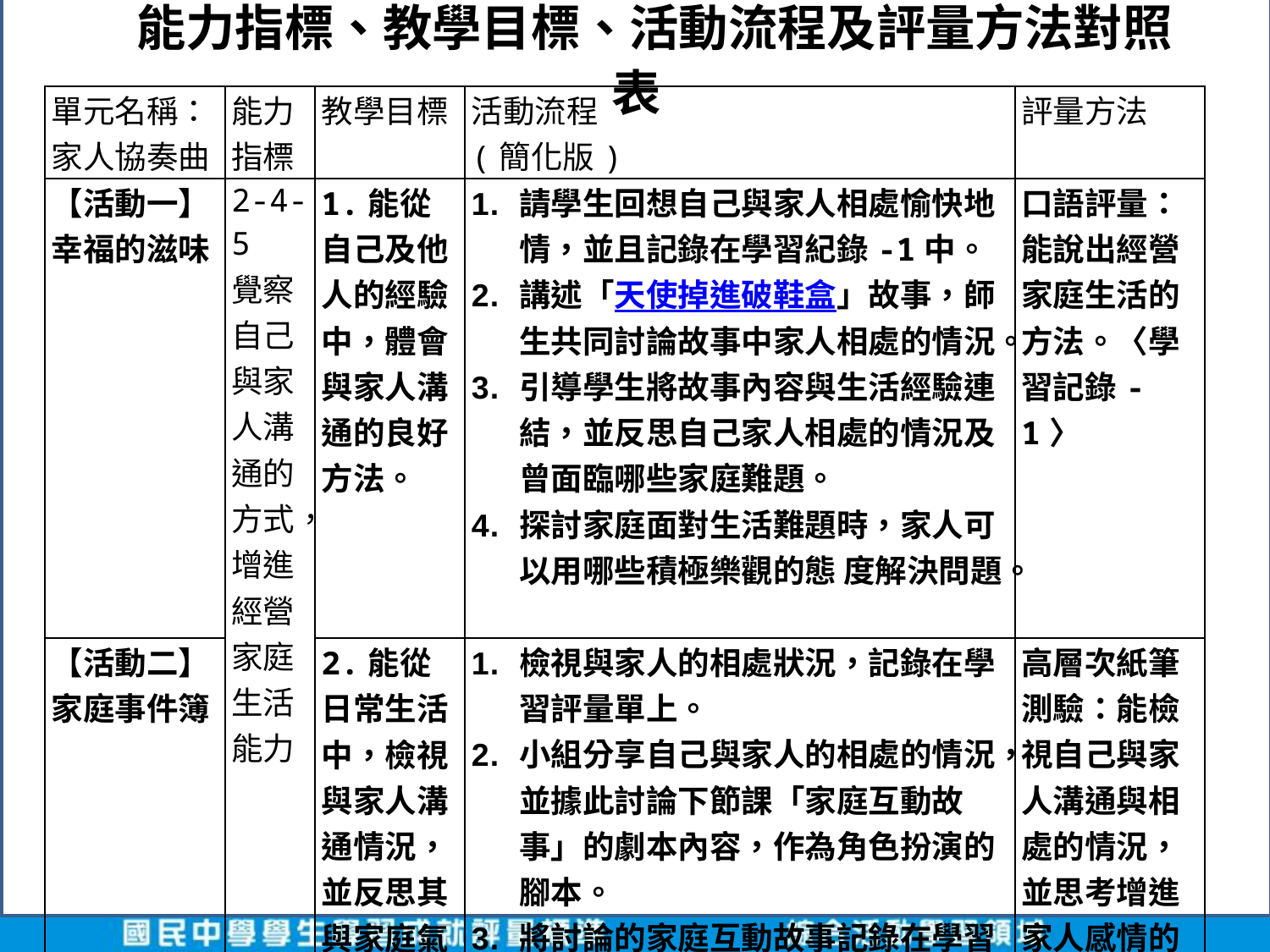

# 能力指標、教學目標、活動流程及評量方法對照表

| 單元名稱： 家人協奏曲 | 能力指標 | 教學目標 | 活動流程 (簡化版) | 評量方法 |
| --- | --- | --- | --- | --- |
| 【活動一】 幸福的滋味 | 2-4-5 覺察自己與家人溝通的方式，增進經營家庭生活能力 | 1.能從自己及他人的經驗中，體會與家人溝通的良好方法。 | 請學生回想自己與家人相處愉快地情，並且記錄在學習紀錄-1中。 講述「天使掉進破鞋盒」故事，師生共同討論故事中家人相處的情況。 引導學生將故事內容與生活經驗連結，並反思自己家人相處的情況及曾面臨哪些家庭難題。 探討家庭面對生活難題時，家人可以用哪些積極樂觀的態 度解決問題。 | 口語評量：能說出經營家庭生活的方法。〈學習記錄-1〉 |
| 【活動二】 家庭事件簿 |  | 2.能從日常生活中，檢視與家人溝通情況，並反思其與家庭氣氛的關係。 | 檢視與家人的相處狀況，記錄在學習評量單上。 小組分享自己與家人的相處的情況，並據此討論下節課「家庭互動故事」的劇本內容，作為角色扮演的腳本。 將討論的家庭互動故事記錄在學習紀錄-2中。 | 高層次紙筆測驗：能檢視自己與家人溝通與相處的情況，並思考增進家人感情的方法。〈學習記錄-2 〉 |